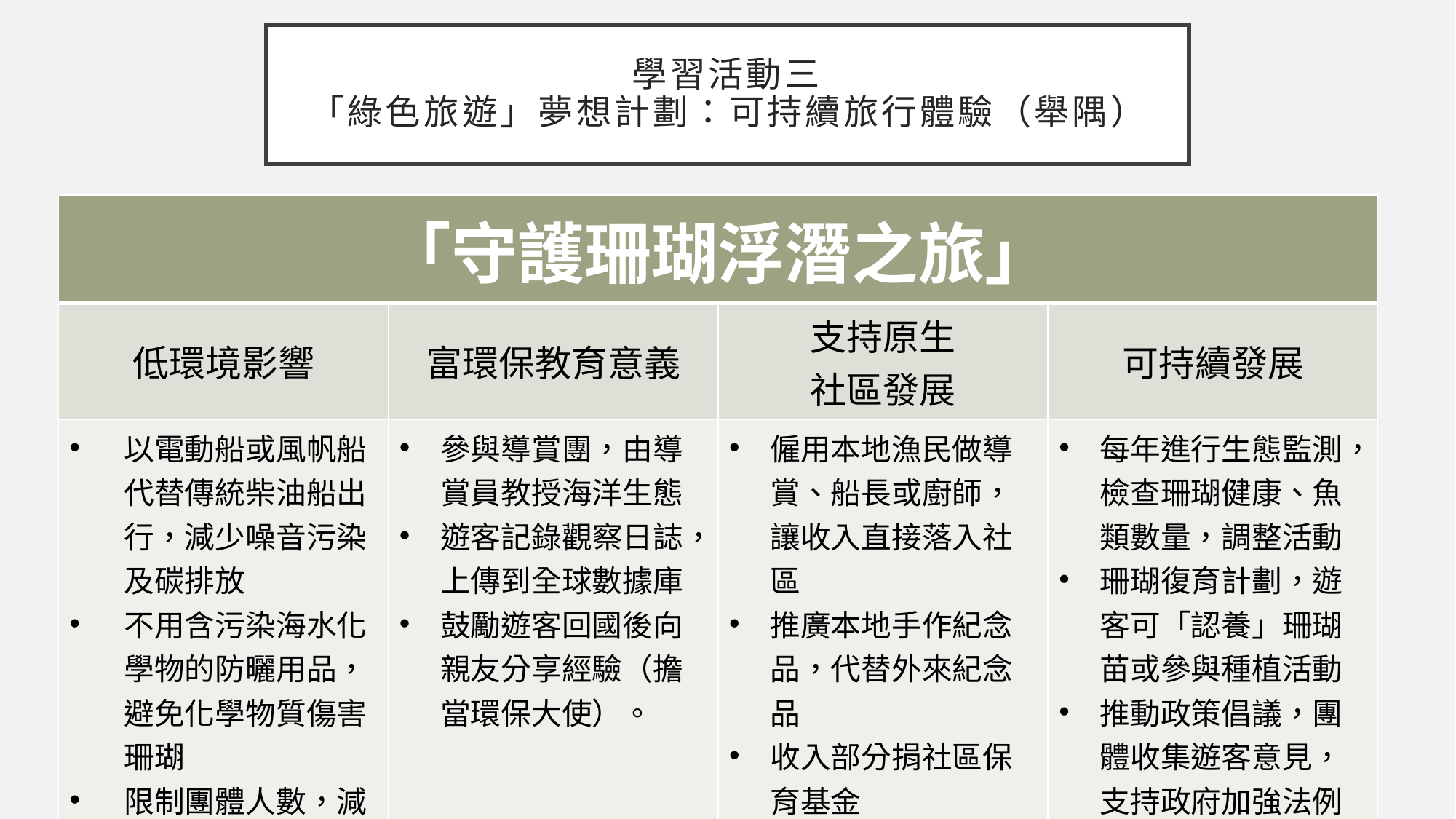

# 學習活動三 「綠色旅遊」夢想計劃：可持續旅行體驗（舉隅）
| 「守護珊瑚浮潛之旅」 |  |  |  |
| --- | --- | --- | --- |
| 低環境影響 | 富環保教育意義 | 支持原生 社區發展 | 可持續發展 |
| 以電動船或風帆船代替傳統柴油船出行，減少噪音污染及碳排放 不用含污染海水化學物的防曬用品，避免化學物質傷害珊瑚 限制團體人數，減少人類活動對自然生態影響 | 參與導賞團，由導賞員教授海洋生態 遊客記錄觀察日誌，上傳到全球數據庫 鼓勵遊客回國後向親友分享經驗（擔當環保大使）。 | 僱用本地漁民做導賞、船長或廚師，讓收入直接落入社區 推廣本地手作紀念品，代替外來紀念品 收入部分捐社區保育基金 | 每年進行生態監測，檢查珊瑚健康、魚類數量，調整活動 珊瑚復育計劃，遊客可「認養」珊瑚苗或參與種植活動 推動政策倡議，團體收集遊客意見，支持政府加強法例 |